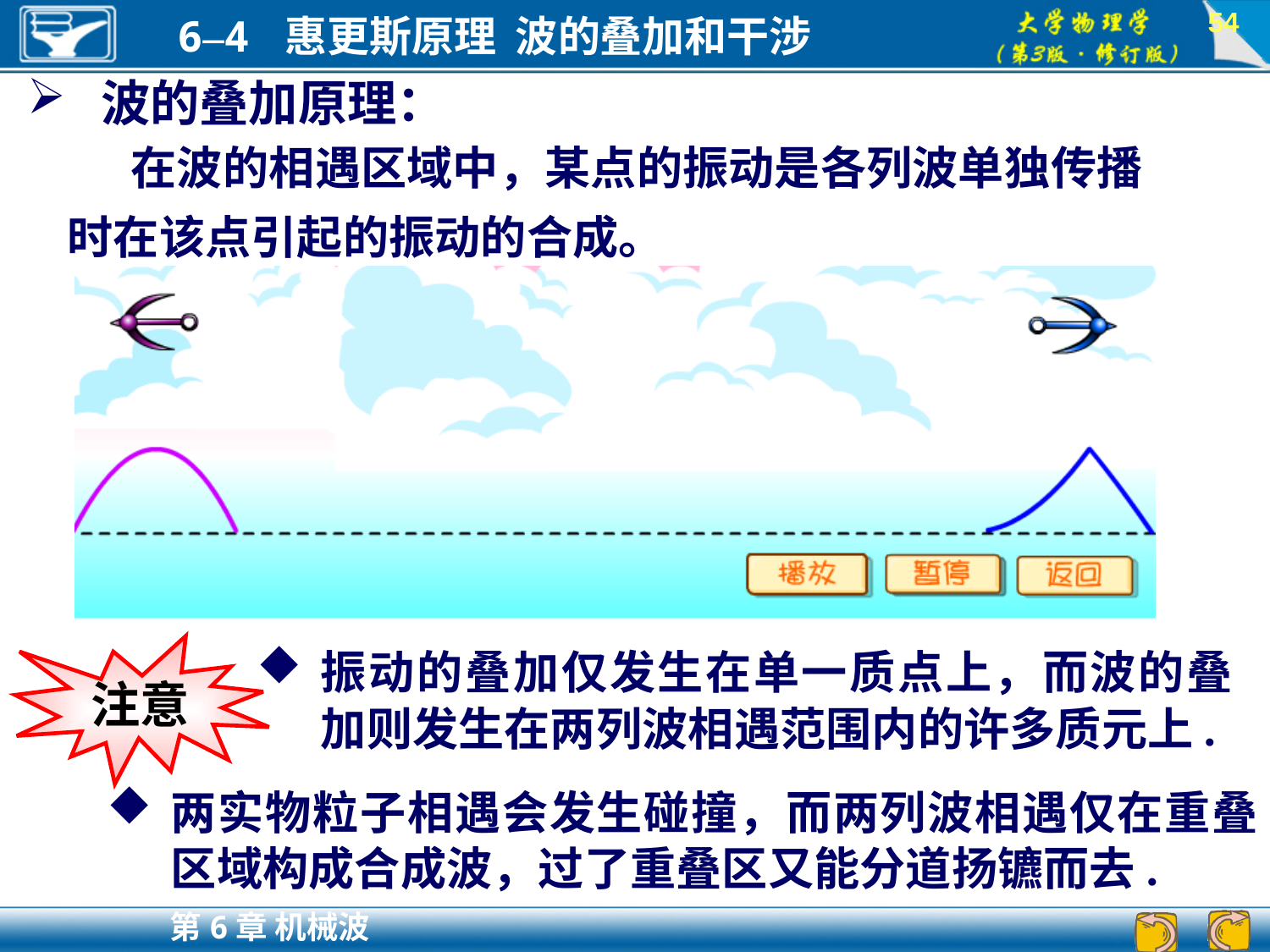

54
  波的叠加原理：
在波的相遇区域中，某点的振动是各列波单独传播时在该点引起的振动的合成。

注意
振动的叠加仅发生在单一质点上，而波的叠加则发生在两列波相遇范围内的许多质元上.
两实物粒子相遇会发生碰撞，而两列波相遇仅在重叠区域构成合成波，过了重叠区又能分道扬镳而去.